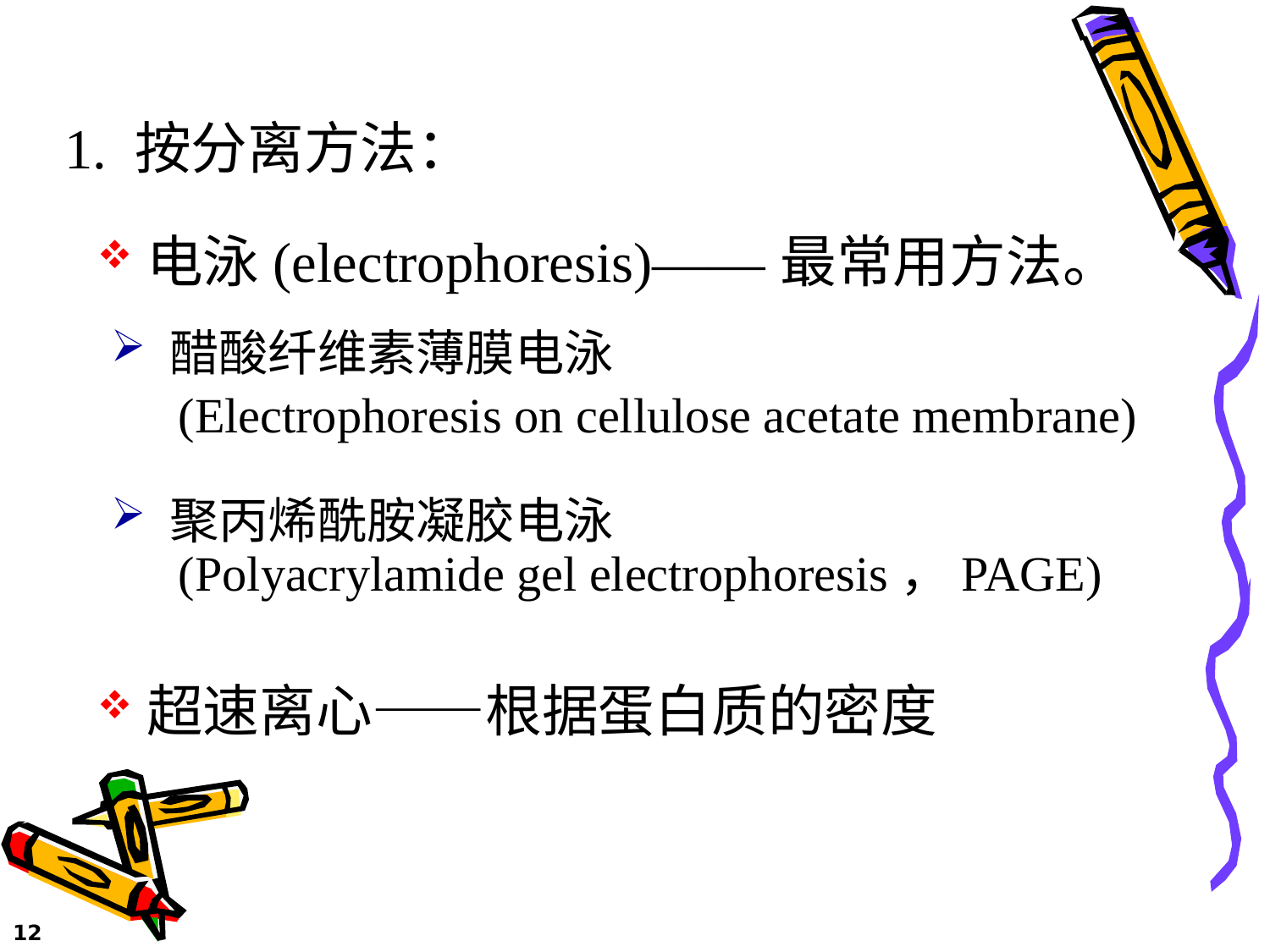

1. 按分离方法：
电泳(electrophoresis)——最常用方法。
 醋酸纤维素薄膜电泳
   (Electrophoresis on cellulose acetate membrane)
 聚丙烯酰胺凝胶电泳
   (Polyacrylamide gel electrophoresis，PAGE)
超速离心——根据蛋白质的密度
12